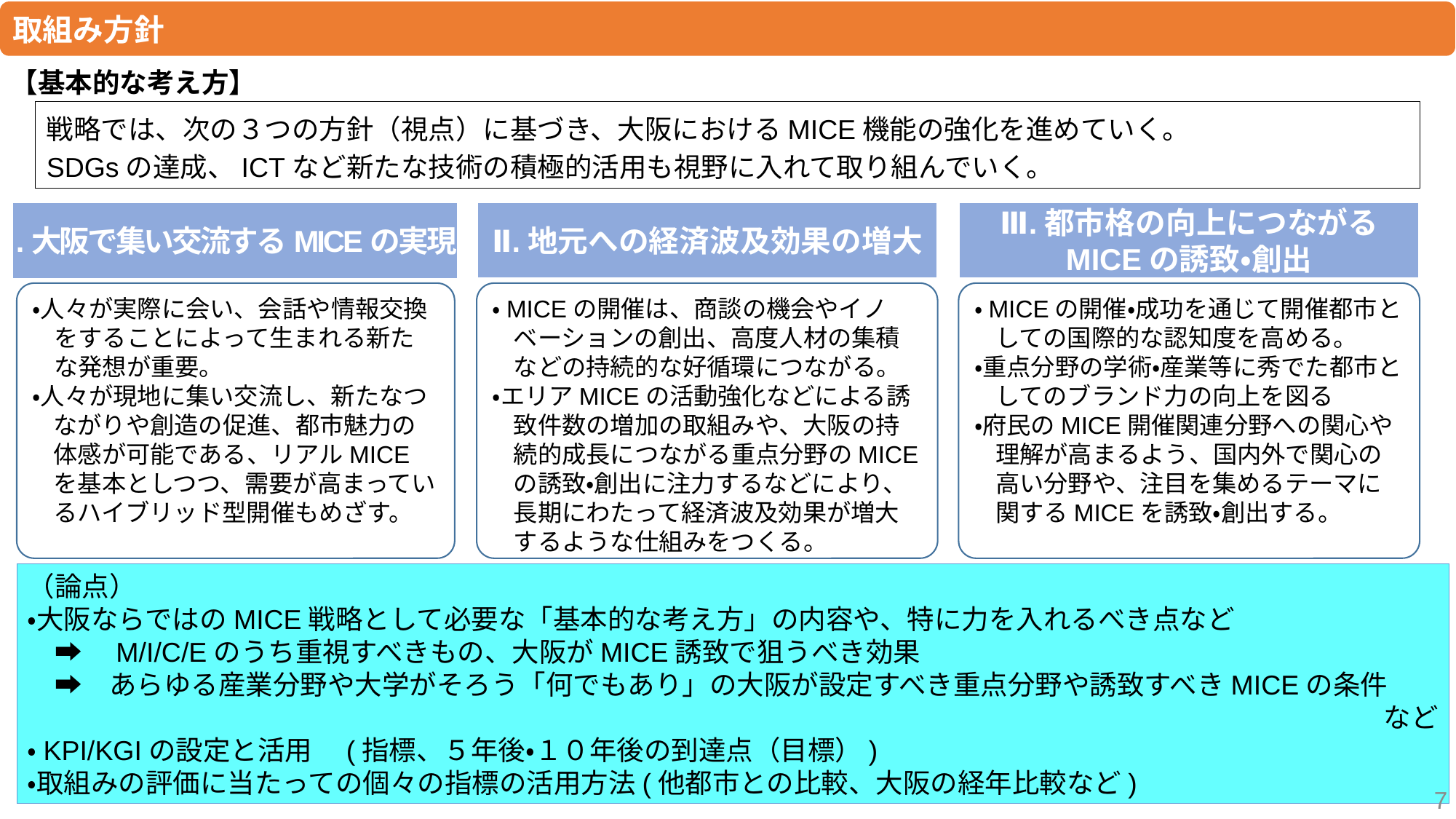

取組み方針
【基本的な考え方】
戦略では、次の３つの方針（視点）に基づき、大阪におけるMICE機能の強化を進めていく。
SDGsの達成、ICTなど新たな技術の積極的活用も視野に入れて取り組んでいく。
Ⅰ.大阪で集い交流するMICEの実現
Ⅲ.都市格の向上につながる
MICEの誘致・創出
Ⅱ.地元への経済波及効果の増大
・人々が実際に会い、会話や情報交換をすることによって生まれる新たな発想が重要。
・人々が現地に集い交流し、新たなつながりや創造の促進、都市魅力の体感が可能である、リアルMICEを基本としつつ、需要が高まっているハイブリッド型開催もめざす。
・MICEの開催は、商談の機会やイノベーションの創出、高度人材の集積などの持続的な好循環につながる。
・エリアMICEの活動強化などによる誘致件数の増加の取組みや、大阪の持続的成長につながる重点分野のMICEの誘致・創出に注力するなどにより、長期にわたって経済波及効果が増大するような仕組みをつくる。
・MICEの開催・成功を通じて開催都市としての国際的な認知度を高める。
・重点分野の学術・産業等に秀でた都市としてのブランド力の向上を図る
・府民のMICE開催関連分野への関心や理解が高まるよう、国内外で関心の高い分野や、注目を集めるテーマに関するMICEを誘致・創出する。
（論点）
・大阪ならではのMICE戦略として必要な「基本的な考え方」の内容や、特に力を入れるべき点など
　➡　M/I/C/Eのうち重視すべきもの、大阪がMICE誘致で狙うべき効果
　➡　あらゆる産業分野や大学がそろう「何でもあり」の大阪が設定すべき重点分野や誘致すべきMICEの条件
　など
・KPI/KGIの設定と活用　(指標、５年後・１０年後の到達点（目標）)
・取組みの評価に当たっての個々の指標の活用方法(他都市との比較、大阪の経年比較など)
8
7